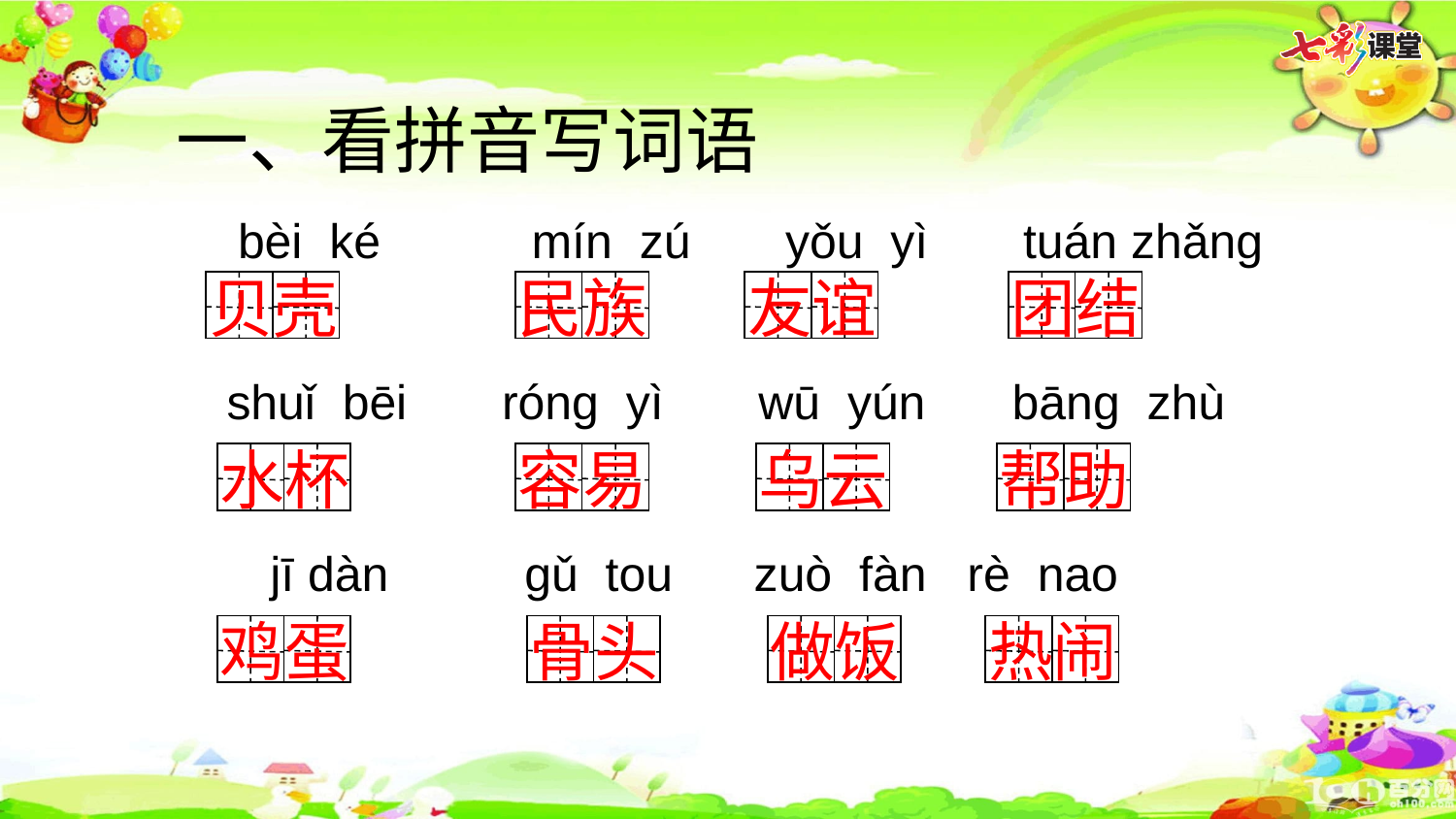

一、看拼音写词语
bèi  ké     　 mín  zú       yǒu  yì       tuán zhǎng
贝壳
民族
友谊
团结

shuǐ  bēi       róng  yì       wū  yún 　bāng  zhù
水杯
容易
乌云
帮助

 jī dàn          gǔ  tou      zuò  fàn   rè  nao
鸡蛋
骨头
做饭
热闹